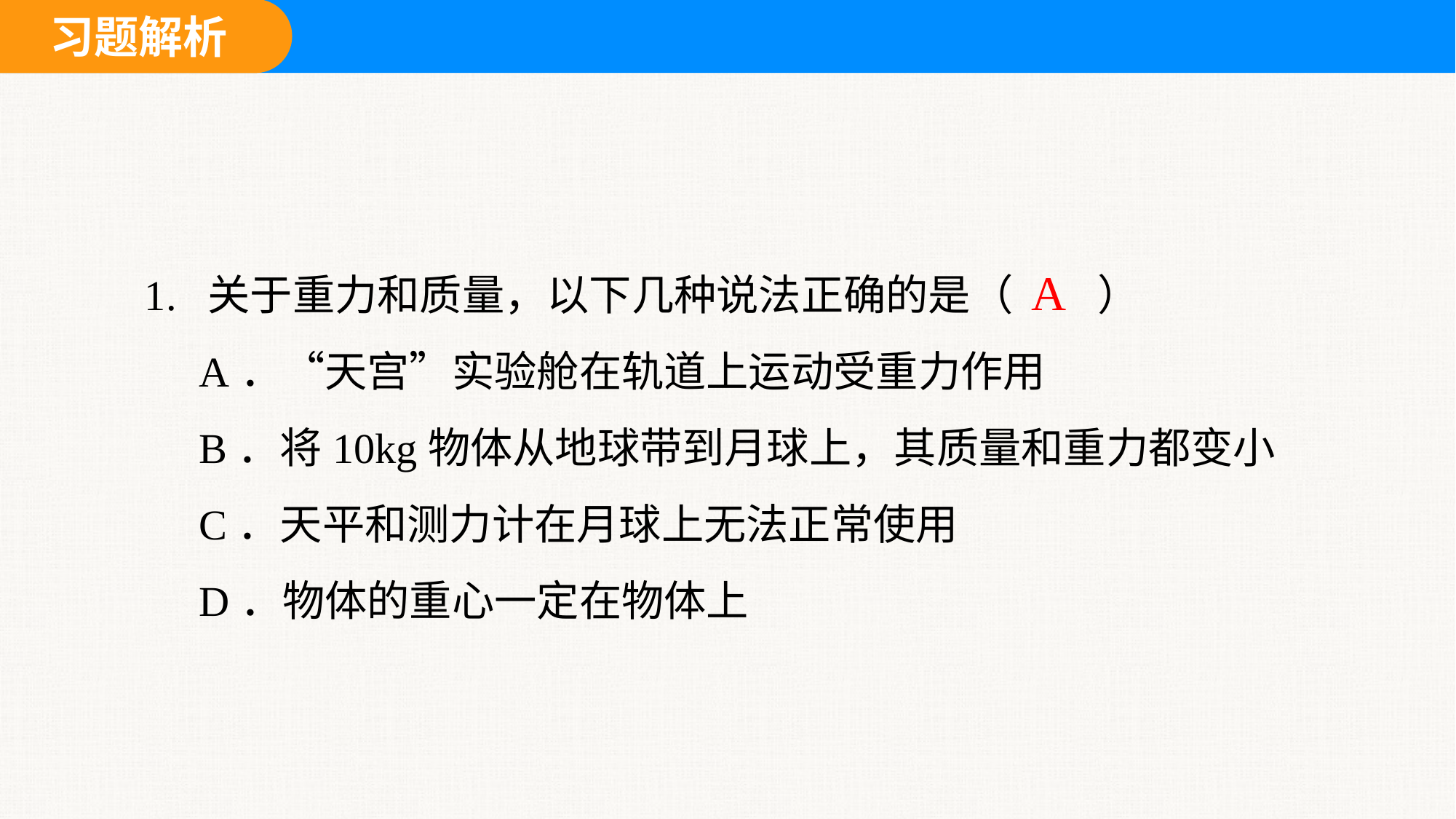

1.  关于重力和质量，以下几种说法正确的是（　　）
A．“天宫”实验舱在轨道上运动受重力作用
B．将10kg物体从地球带到月球上，其质量和重力都变小
C．天平和测力计在月球上无法正常使用
D．物体的重心一定在物体上
A